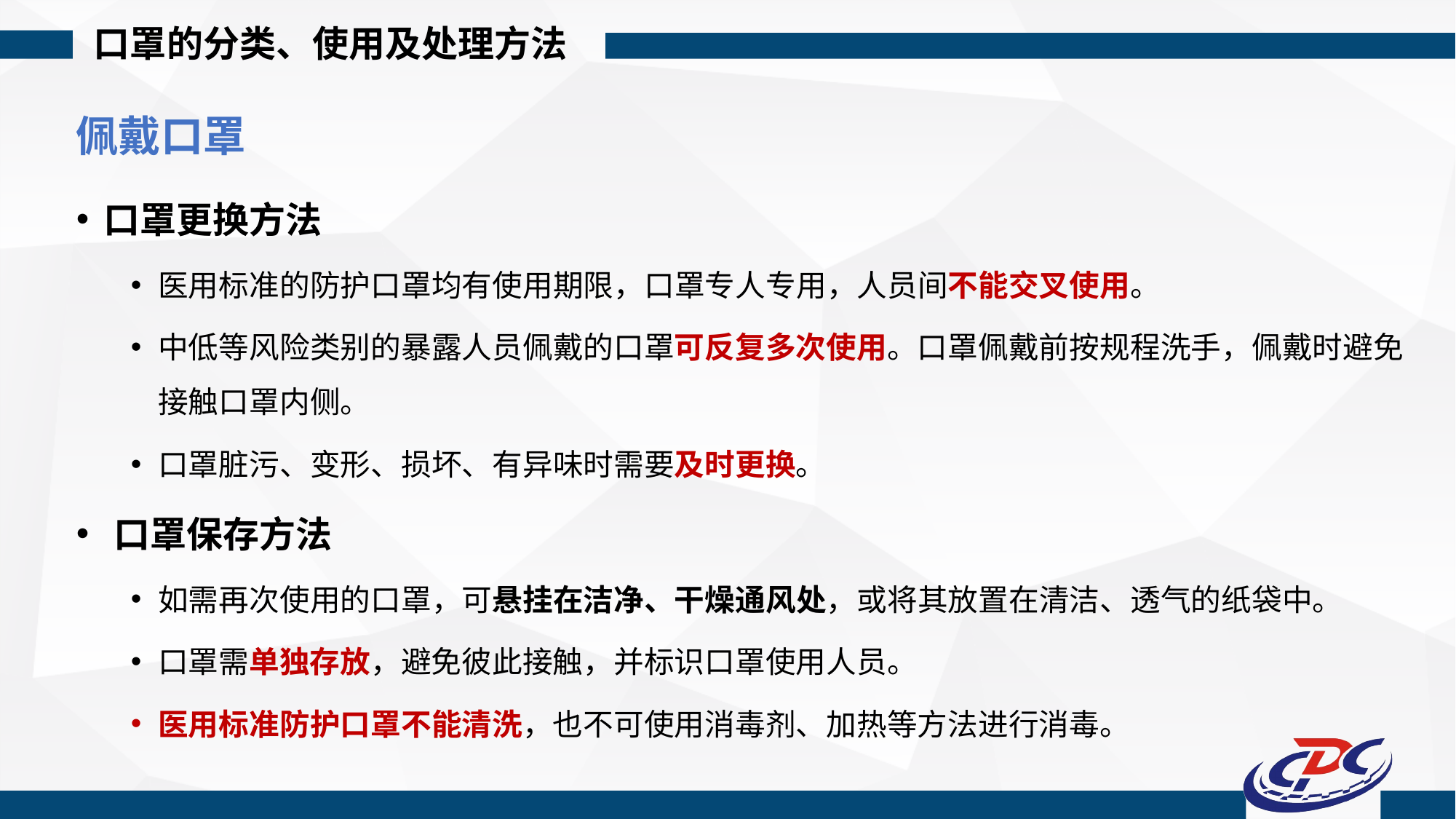

口罩的分类、使用及处理方法
佩戴口罩
口罩更换方法
医用标准的防护口罩均有使用期限，口罩专人专用，人员间不能交叉使用。
中低等风险类别的暴露人员佩戴的口罩可反复多次使用。口罩佩戴前按规程洗手，佩戴时避免接触口罩内侧。
口罩脏污、变形、损坏、有异味时需要及时更换。
  口罩保存方法
如需再次使用的口罩，可悬挂在洁净、干燥通风处，或将其放置在清洁、透气的纸袋中。
口罩需单独存放，避免彼此接触，并标识口罩使用人员。
医用标准防护口罩不能清洗，也不可使用消毒剂、加热等方法进行消毒。